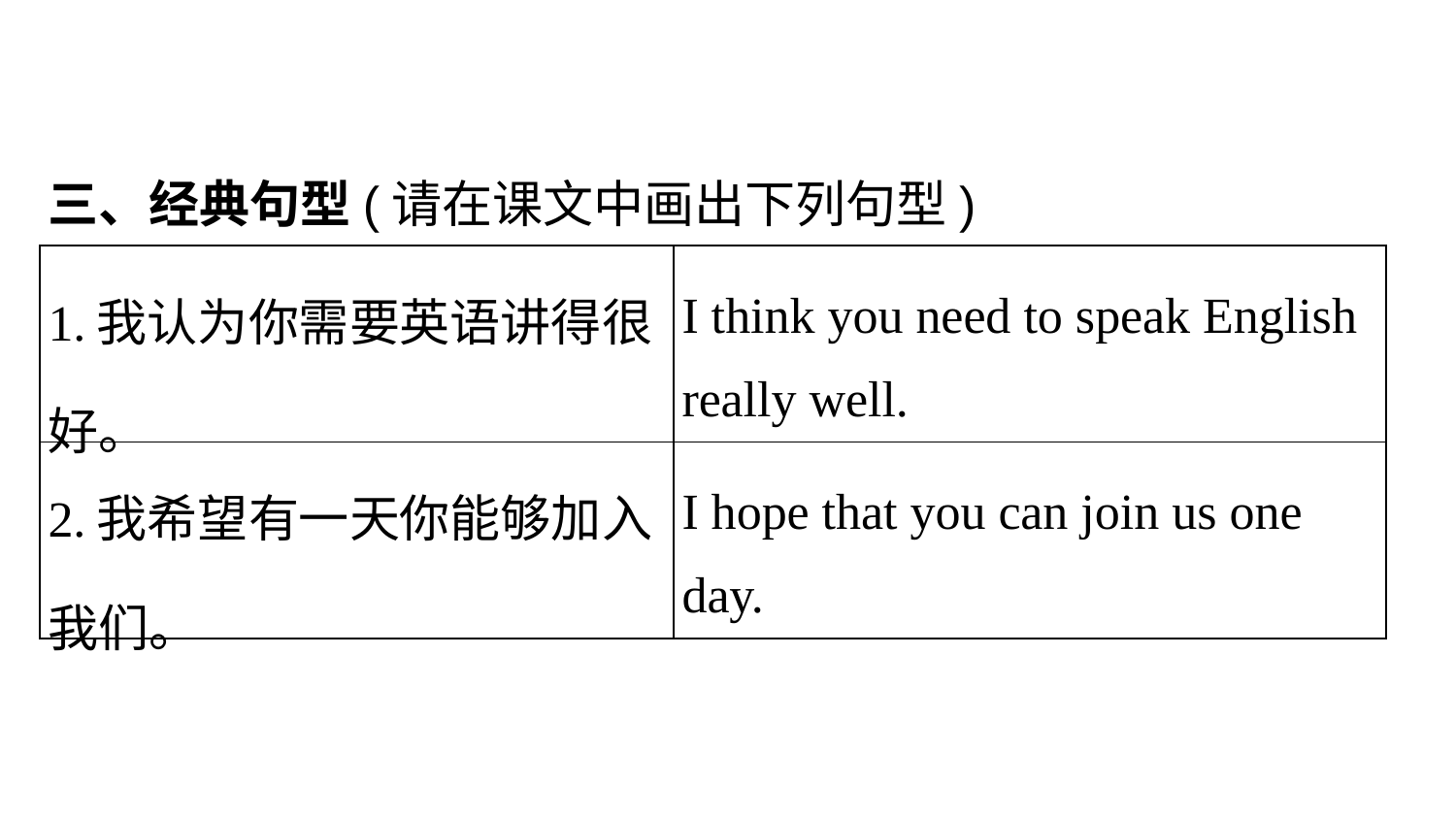

三、经典句型(请在课文中画出下列句型)
| 1.我认为你需要英语讲得很好。 | I think you need to speak English really well. |
| --- | --- |
| 2.我希望有一天你能够加入我们。 | I hope that you can join us one day. |